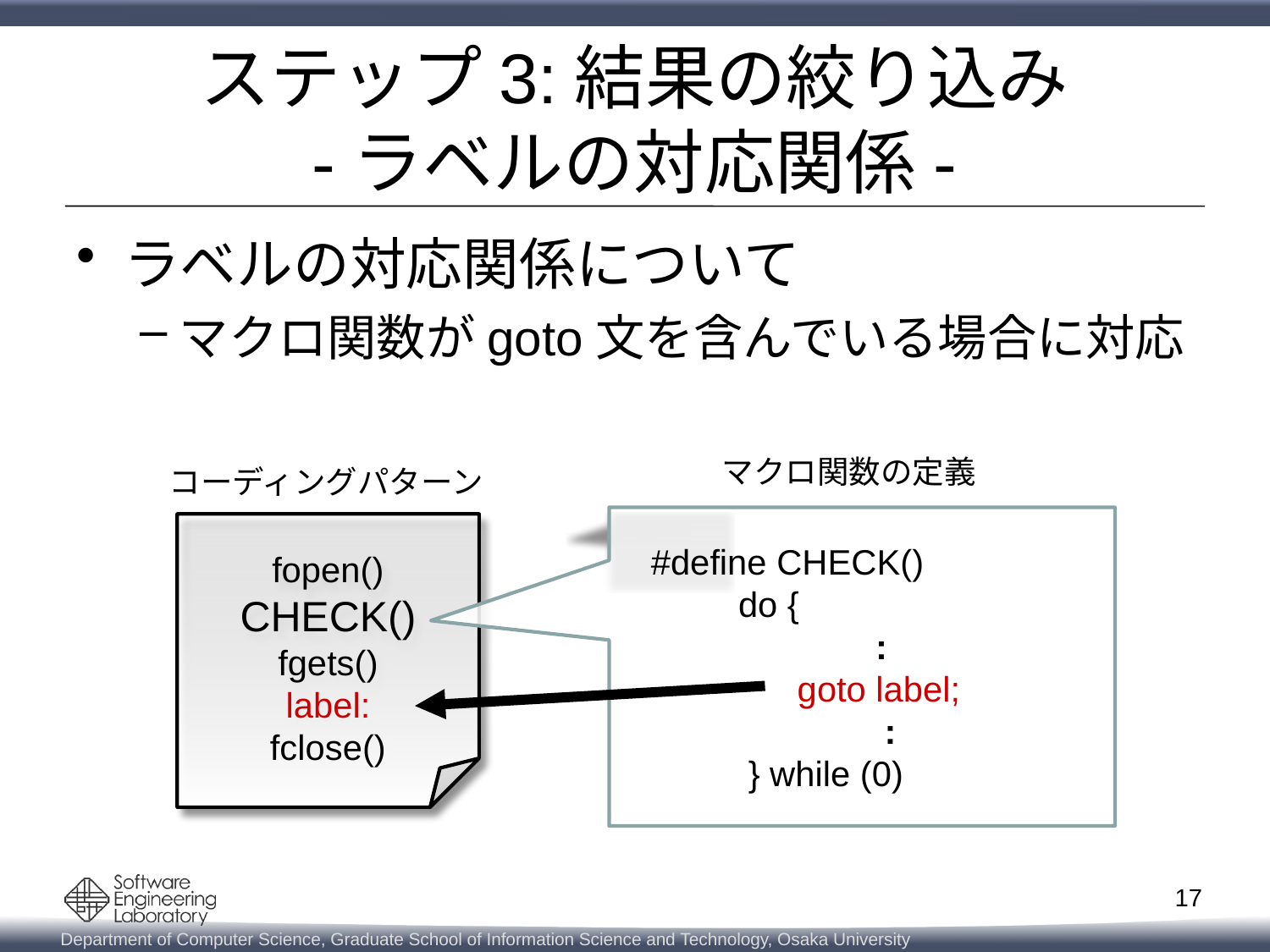

# ステップ3:結果の絞り込み -ラベルの対応関係-
ラベルの対応関係について
マクロ関数がgoto文を含んでいる場合に対応
マクロ関数の定義
コーディングパターン
   #define CHECK()
            do {
	 	:
	     goto label;
                           :
             } while (0)

fopen()
CHECK()
fgets()
label:
fclose()

17